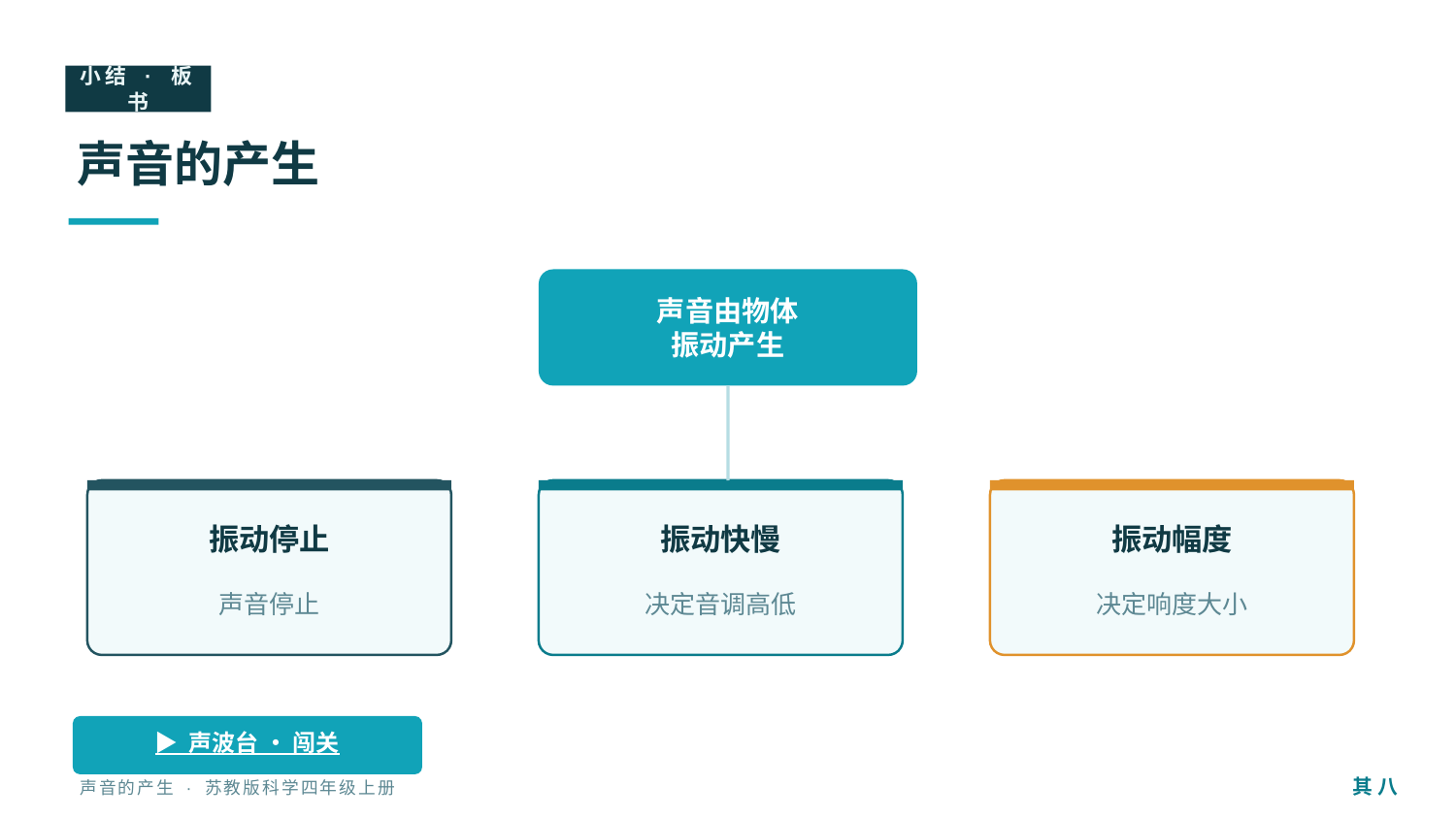

小结 · 板书

声音的产生

声音由物体
振动产生

振动停止
振动快慢
振动幅度
声音停止
决定音调高低
决定响度大小
▶  声波台 · 闯关

其 八
声音的产生 · 苏教版科学四年级上册